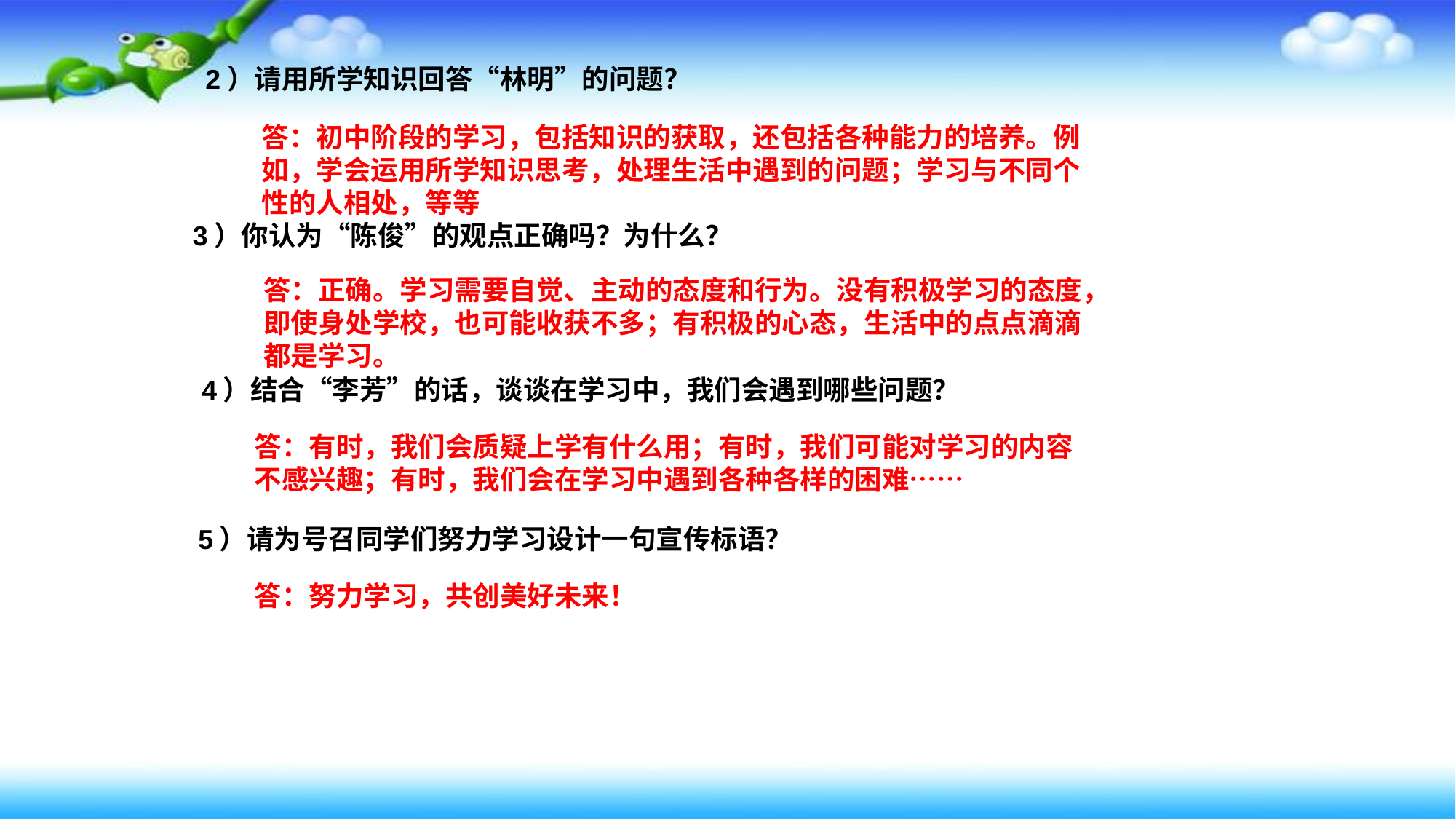

2）请用所学知识回答“林明”的问题？
答：初中阶段的学习，包括知识的获取，还包括各种能力的培养。例如，学会运用所学知识思考，处理生活中遇到的问题；学习与不同个性的人相处，等等
3）你认为“陈俊”的观点正确吗？为什么？
答：正确。学习需要自觉、主动的态度和行为。没有积极学习的态度，即使身处学校，也可能收获不多；有积极的心态，生活中的点点滴滴都是学习。
4）结合“李芳”的话，谈谈在学习中，我们会遇到哪些问题？
答：有时，我们会质疑上学有什么用；有时，我们可能对学习的内容不感兴趣；有时，我们会在学习中遇到各种各样的困难……
5）请为号召同学们努力学习设计一句宣传标语？
答：努力学习，共创美好未来！